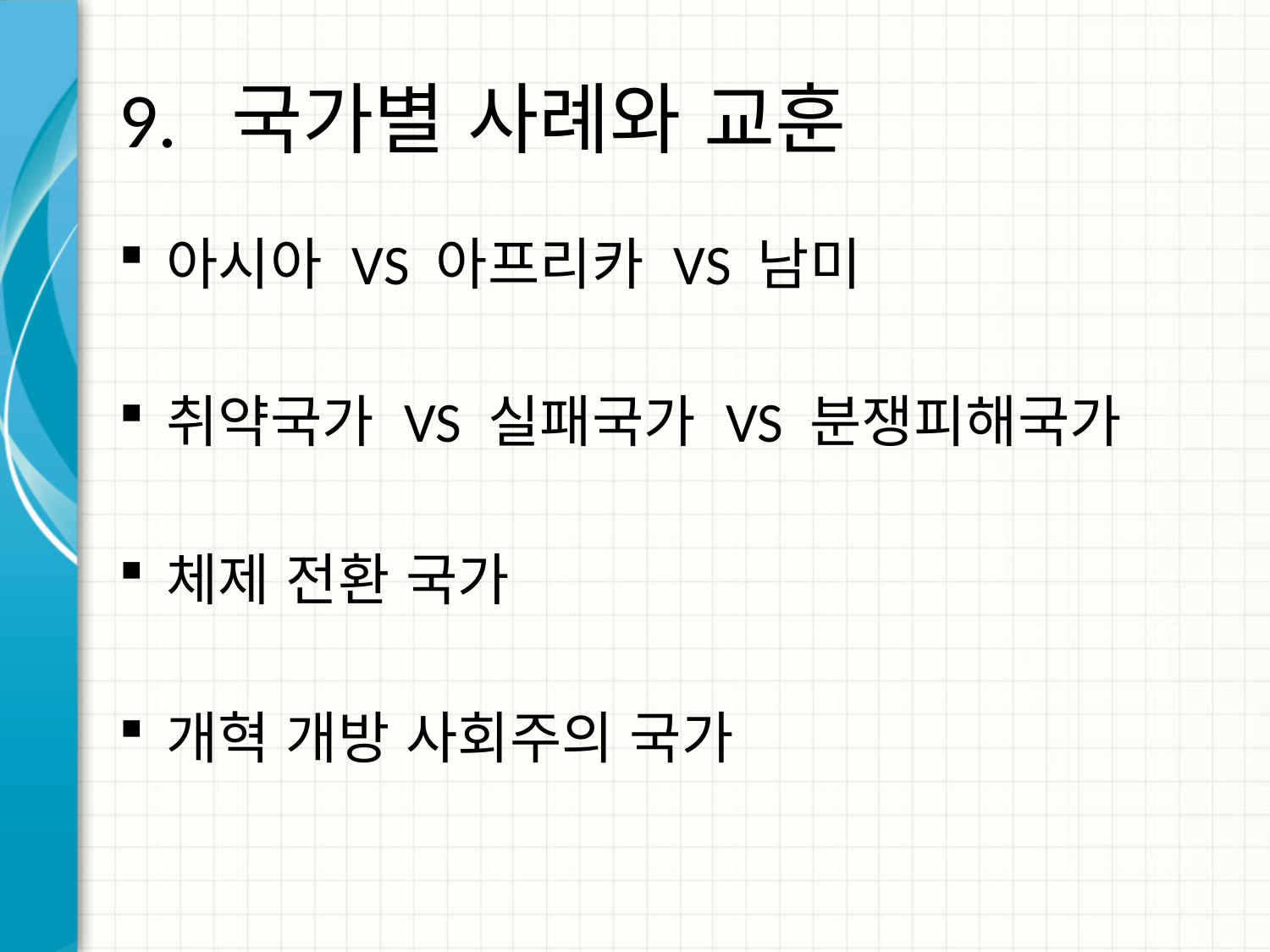

# 9.  국가별 사례와 교훈
아시아 VS 아프리카 VS 남미

취약국가 VS 실패국가 VS 분쟁피해국가

체제 전환 국가

개혁 개방 사회주의 국가